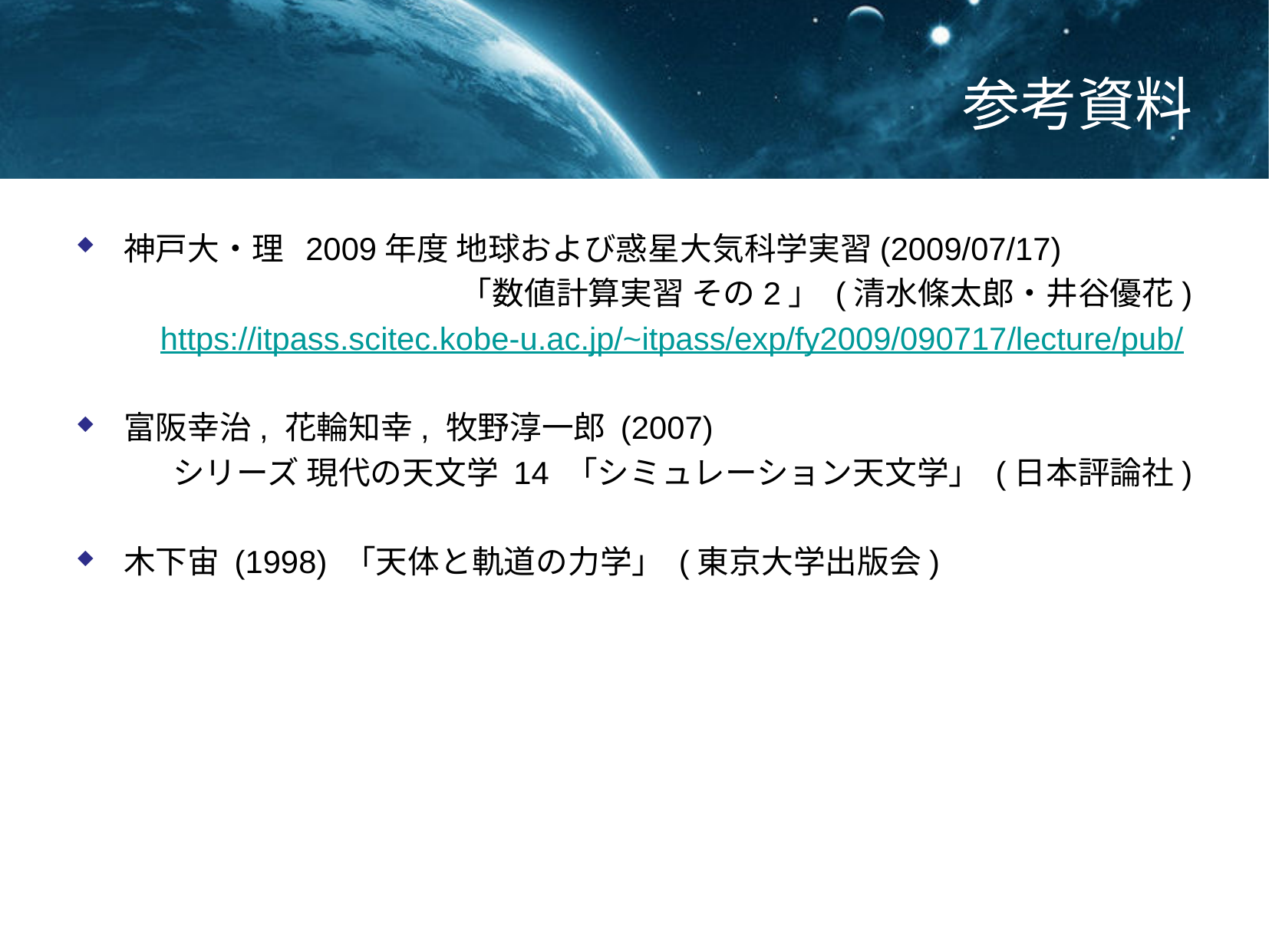

# 参考資料
神戸大・理  2009年度 地球および惑星大気科学実習(2009/07/17)
「数値計算実習 その2」 (清水條太郎・井谷優花)
https://itpass.scitec.kobe-u.ac.jp/~itpass/exp/fy2009/090717/lecture/pub/

富阪幸治, 花輪知幸, 牧野淳一郎 (2007)
シリーズ 現代の天文学 14 「シミュレーション天文学」 (日本評論社)

木下宙 (1998) 「天体と軌道の力学」 (東京大学出版会)